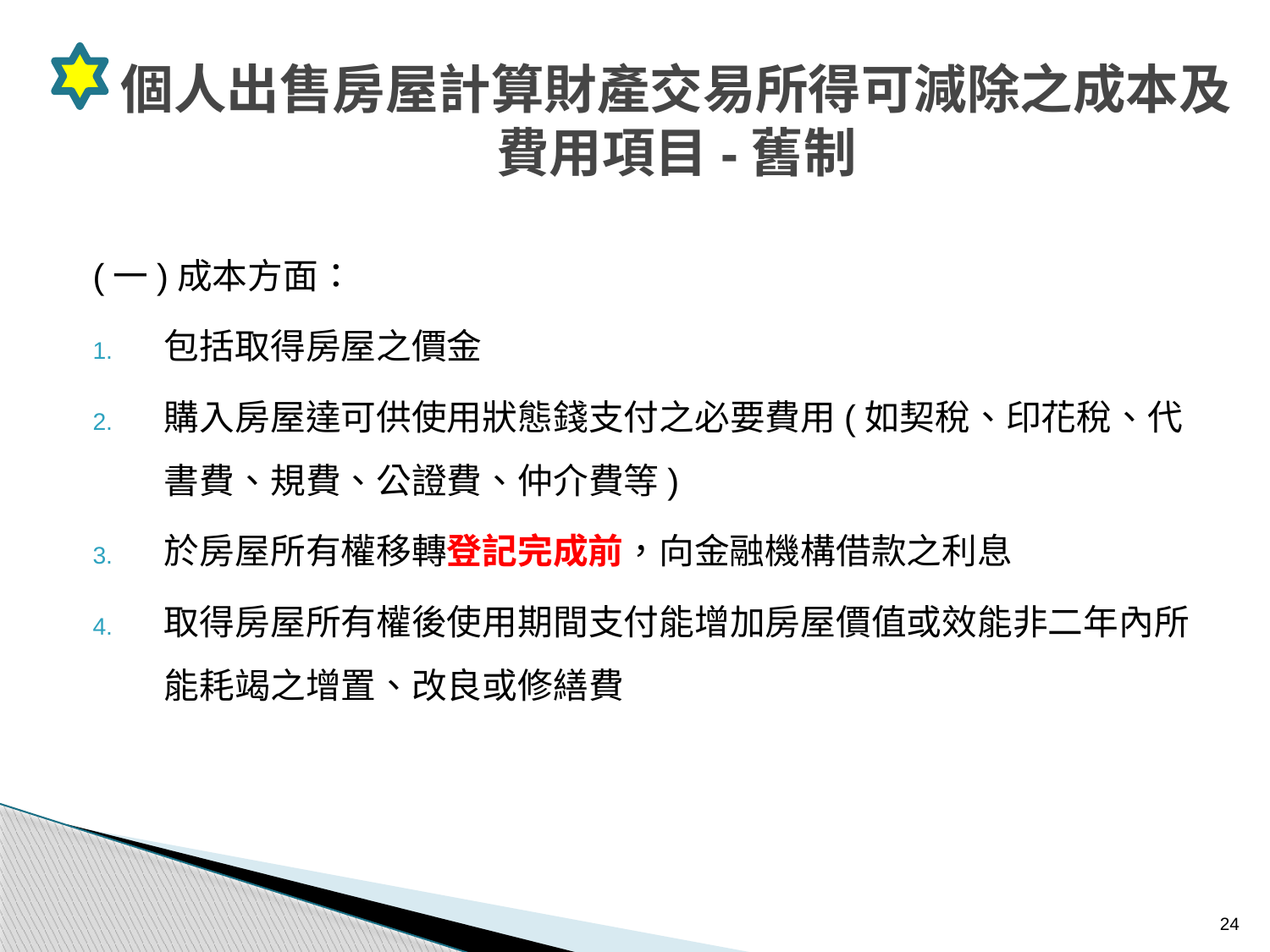

# 個人出售房屋計算財產交易所得可減除之成本及費用項目-舊制

(一)成本方面：
包括取得房屋之價金
購入房屋達可供使用狀態錢支付之必要費用(如契稅、印花稅、代書費、規費、公證費、仲介費等)
於房屋所有權移轉登記完成前，向金融機構借款之利息
取得房屋所有權後使用期間支付能增加房屋價值或效能非二年內所能耗竭之增置、改良或修繕費
24